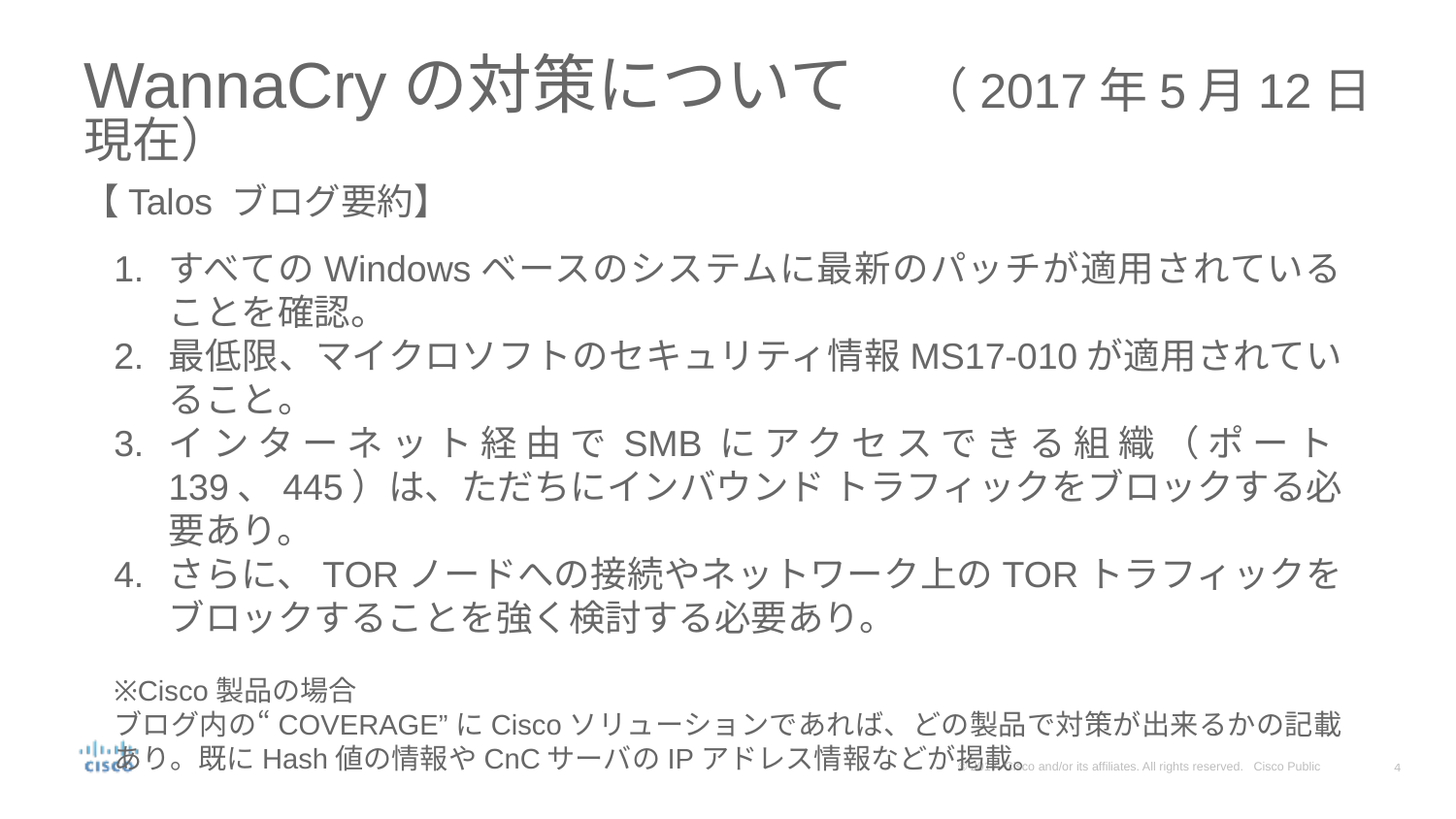

# WannaCryの対策について　（2017年5月12日現在）
【Talos ブログ要約】
すべてのWindowsベースのシステムに最新のパッチが適用されていることを確認。
最低限、マイクロソフトのセキュリティ情報MS17-010が適用されていること。
インターネット経由でSMBにアクセスできる組織（ポート139、445）は、ただちにインバウンド トラフィックをブロックする必要あり。
さらに、TORノードへの接続やネットワーク上のTORトラフィックをブロックすることを強く検討する必要あり。

※Cisco製品の場合
ブログ内の“COVERAGE”にCiscoソリューションであれば、どの製品で対策が出来るかの記載あり。既にHash値の情報やCnCサーバのIPアドレス情報などが掲載。